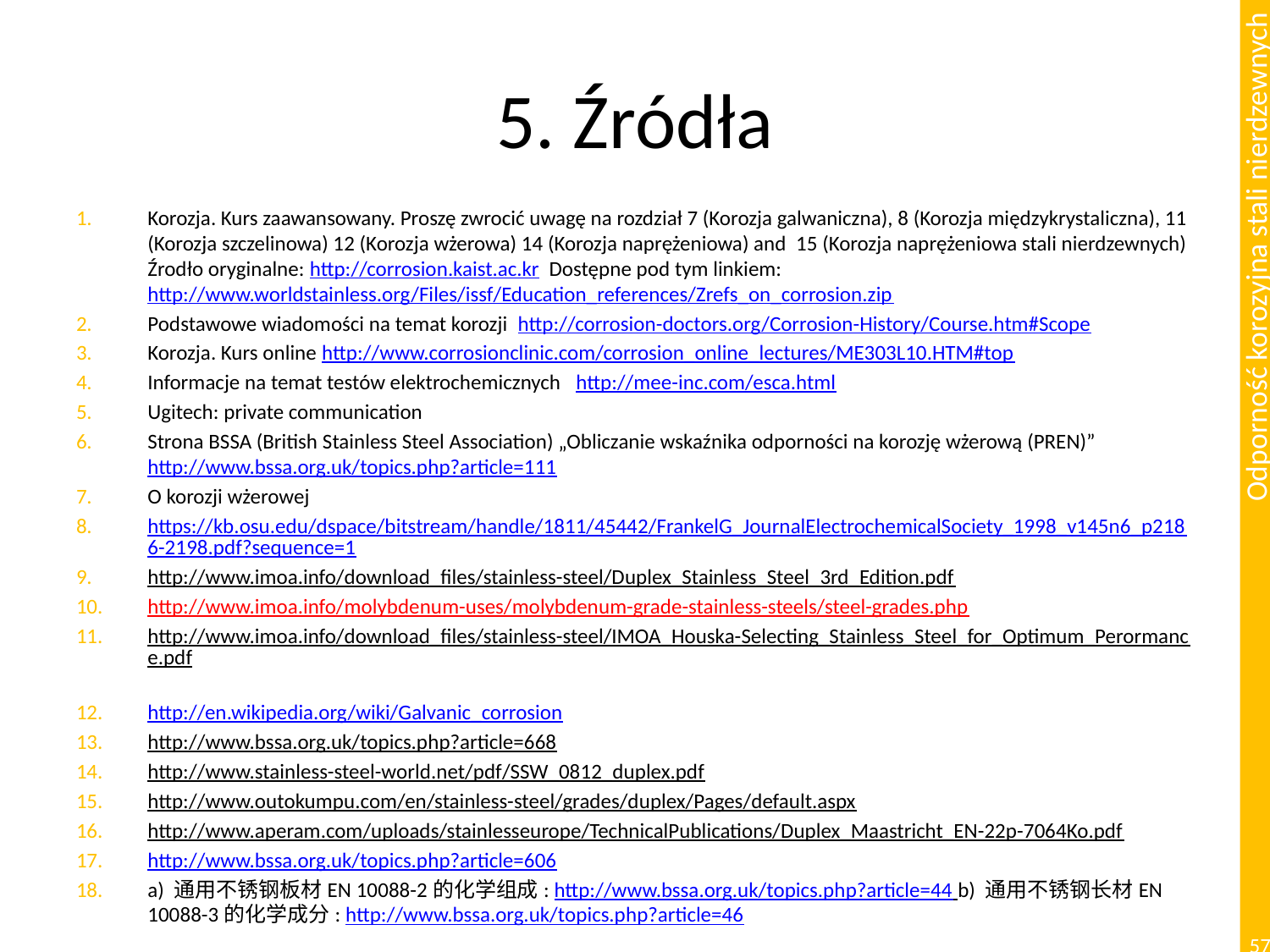

# 5. Źródła
Korozja. Kurs zaawansowany. Proszę zwrocić uwagę na rozdział 7 (Korozja galwaniczna), 8 (Korozja międzykrystaliczna), 11 (Korozja szczelinowa) 12 (Korozja wżerowa) 14 (Korozja naprężeniowa) and  15 (Korozja naprężeniowa stali nierdzewnych) Źrodło oryginalne: http://corrosion.kaist.ac.kr  Dostępne pod tym linkiem: http://www.worldstainless.org/Files/issf/Education_references/Zrefs_on_corrosion.zip
Podstawowe wiadomości na temat korozji  http://corrosion-doctors.org/Corrosion-History/Course.htm#Scope
Korozja. Kurs online http://www.corrosionclinic.com/corrosion_online_lectures/ME303L10.HTM#top
Informacje na temat testów elektrochemicznych   http://mee-inc.com/esca.html
Ugitech: private communication
Strona BSSA (British Stainless Steel Association) „Obliczanie wskaźnika odporności na korozję wżerową (PREN)”  http://www.bssa.org.uk/topics.php?article=111
O korozji wżerowej
https://kb.osu.edu/dspace/bitstream/handle/1811/45442/FrankelG_JournalElectrochemicalSociety_1998_v145n6_p2186-2198.pdf?sequence=1
http://www.imoa.info/download_files/stainless-steel/Duplex_Stainless_Steel_3rd_Edition.pdf
http://www.imoa.info/molybdenum-uses/molybdenum-grade-stainless-steels/steel-grades.php
http://www.imoa.info/download_files/stainless-steel/IMOA_Houska-Selecting_Stainless_Steel_for_Optimum_Perormance.pdf
http://en.wikipedia.org/wiki/Galvanic_corrosion
http://www.bssa.org.uk/topics.php?article=668
http://www.stainless-steel-world.net/pdf/SSW_0812_duplex.pdf
http://www.outokumpu.com/en/stainless-steel/grades/duplex/Pages/default.aspx
http://www.aperam.com/uploads/stainlesseurope/TechnicalPublications/Duplex_Maastricht_EN-22p-7064Ko.pdf
http://www.bssa.org.uk/topics.php?article=606
a) 通用不锈钢板材EN 10088-2的化学组成: http://www.bssa.org.uk/topics.php?article=44 b) 通用不锈钢长材EN 10088-3的化学成分: http://www.bssa.org.uk/topics.php?article=46
57